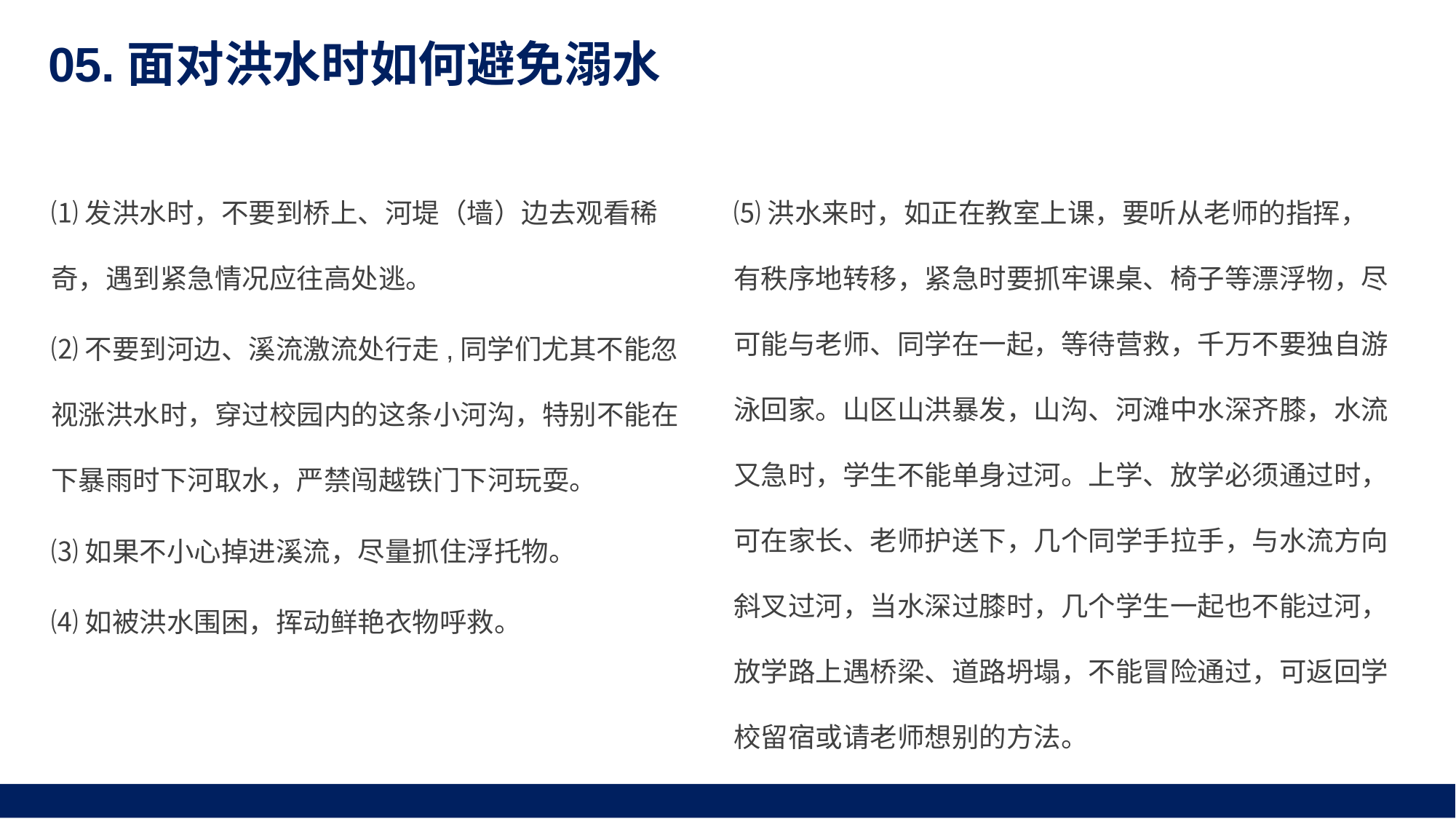

05.面对洪水时如何避免溺水
⑴发洪水时，不要到桥上、河堤（墙）边去观看稀奇，遇到紧急情况应往高处逃。
⑵不要到河边、溪流激流处行走,同学们尤其不能忽视涨洪水时，穿过校园内的这条小河沟，特别不能在下暴雨时下河取水，严禁闯越铁门下河玩耍。
⑶如果不小心掉进溪流，尽量抓住浮托物。
⑷如被洪水围困，挥动鲜艳衣物呼救。
⑸洪水来时，如正在教室上课，要听从老师的指挥，有秩序地转移，紧急时要抓牢课桌、椅子等漂浮物，尽可能与老师、同学在一起，等待营救，千万不要独自游泳回家。山区山洪暴发，山沟、河滩中水深齐膝，水流又急时，学生不能单身过河。上学、放学必须通过时，可在家长、老师护送下，几个同学手拉手，与水流方向斜叉过河，当水深过膝时，几个学生一起也不能过河，放学路上遇桥梁、道路坍塌，不能冒险通过，可返回学校留宿或请老师想别的方法。